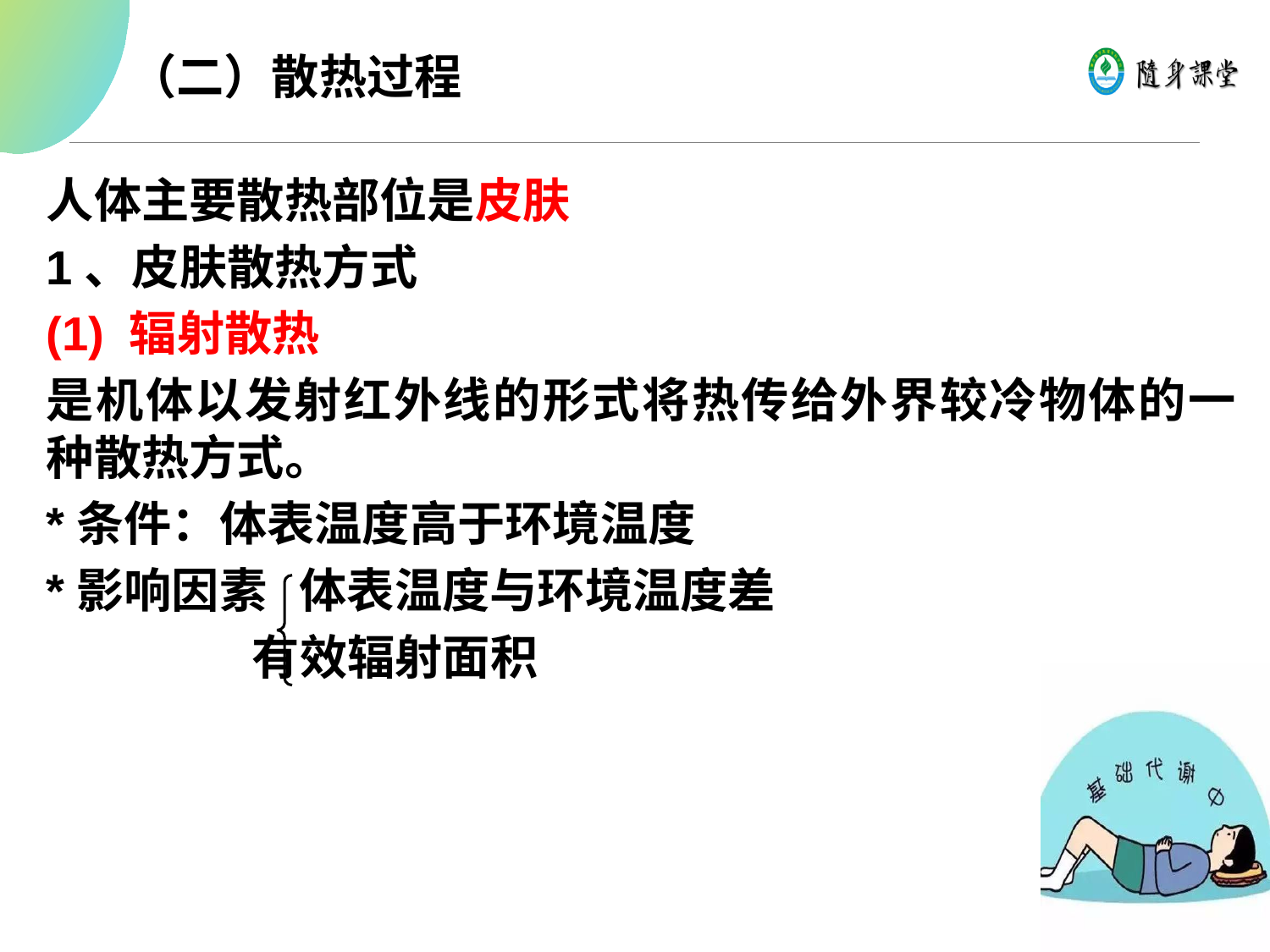

（二）散热过程
人体主要散热部位是皮肤
1、皮肤散热方式
(1) 辐射散热
是机体以发射红外线的形式将热传给外界较冷物体的一种散热方式。
*条件：体表温度高于环境温度
*影响因素   体表温度与环境温度差
                  有效辐射面积